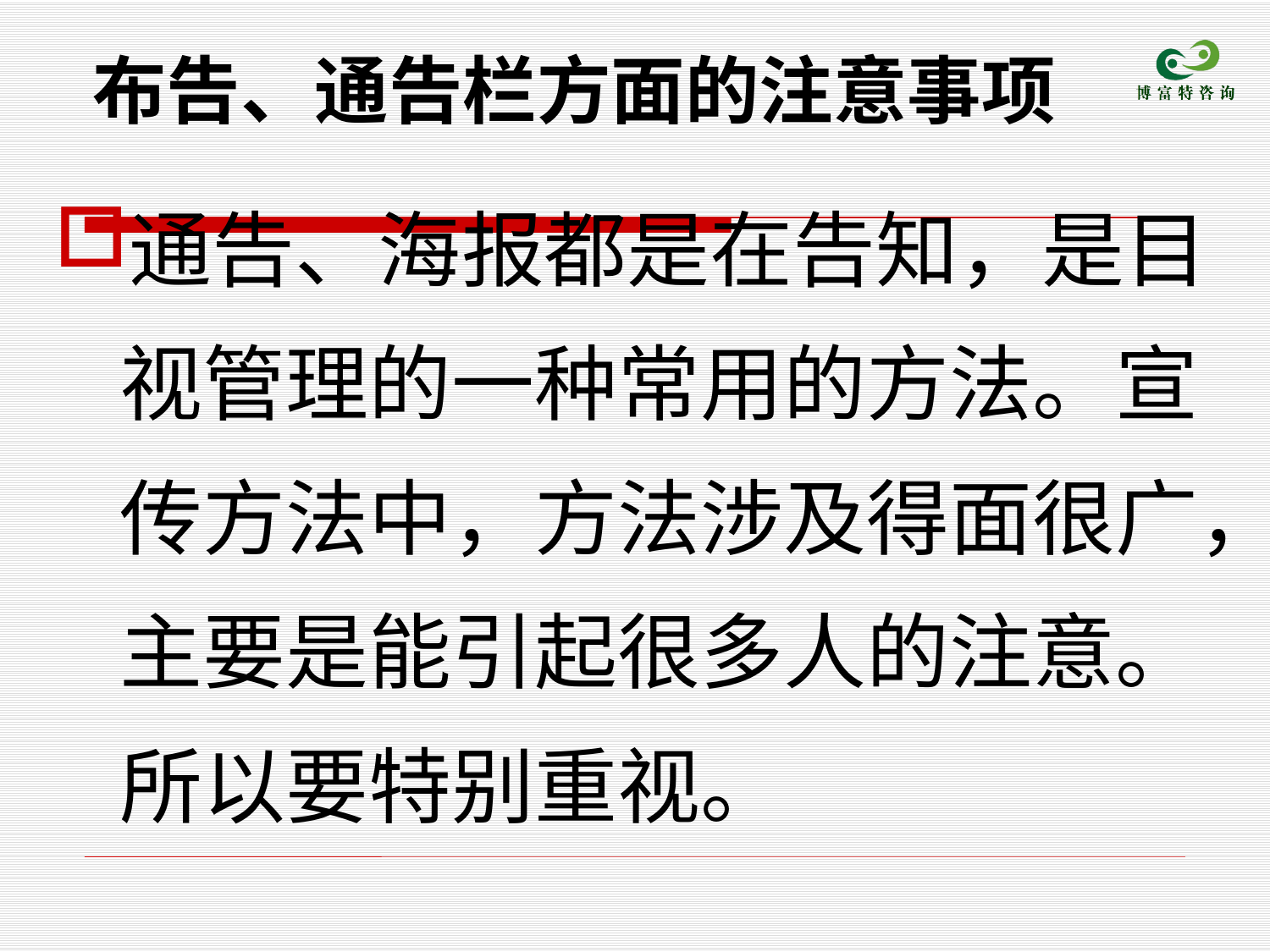

# 布告、通告栏方面的注意事项
通告、海报都是在告知，是目视管理的一种常用的方法。宣传方法中，方法涉及得面很广，主要是能引起很多人的注意。所以要特别重视。
523